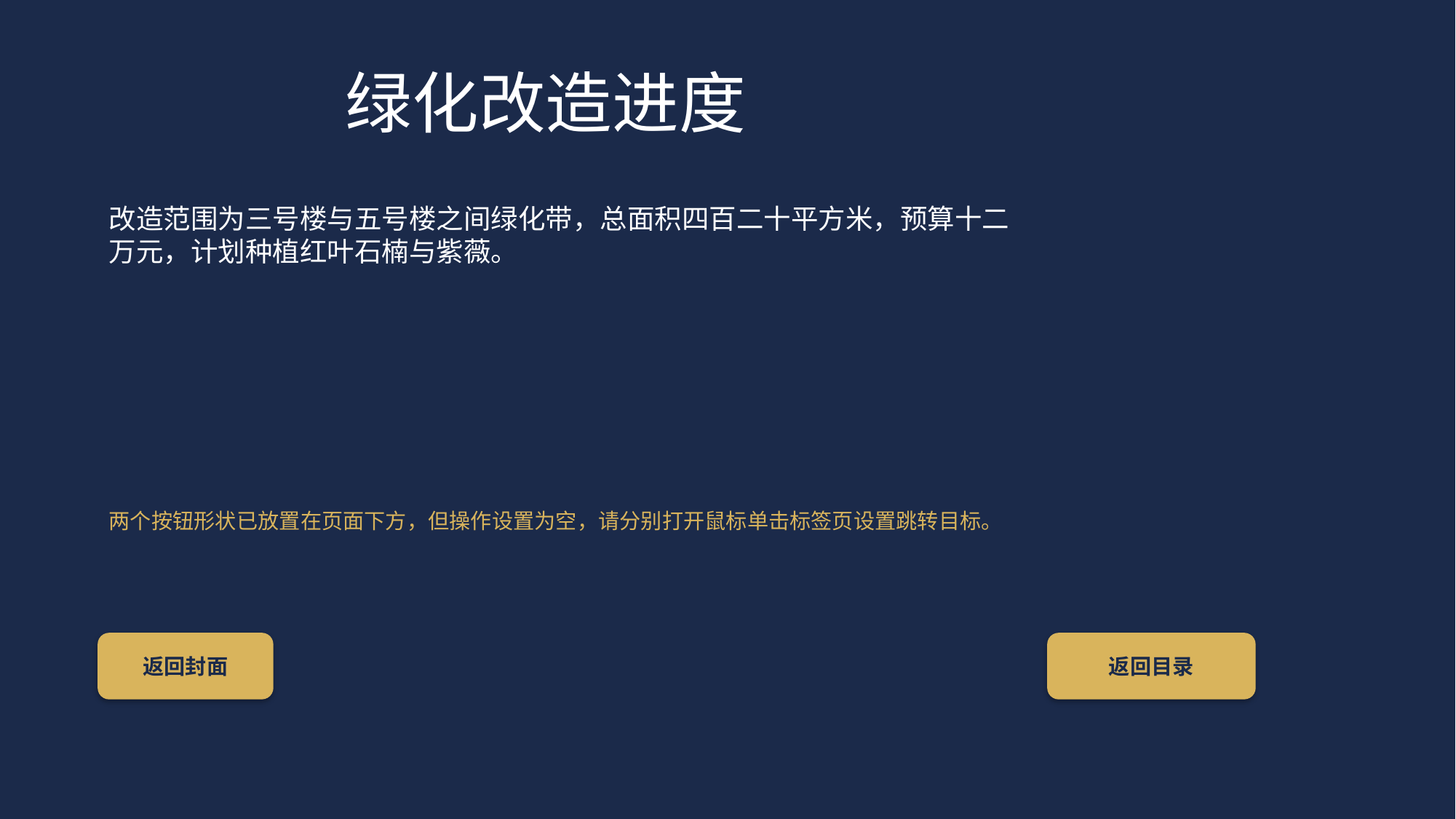

# 绿化改造进度
改造范围为三号楼与五号楼之间绿化带，总面积四百二十平方米，预算十二万元，计划种植红叶石楠与紫薇。
两个按钮形状已放置在页面下方，但操作设置为空，请分别打开鼠标单击标签页设置跳转目标。
返回封面
返回目录